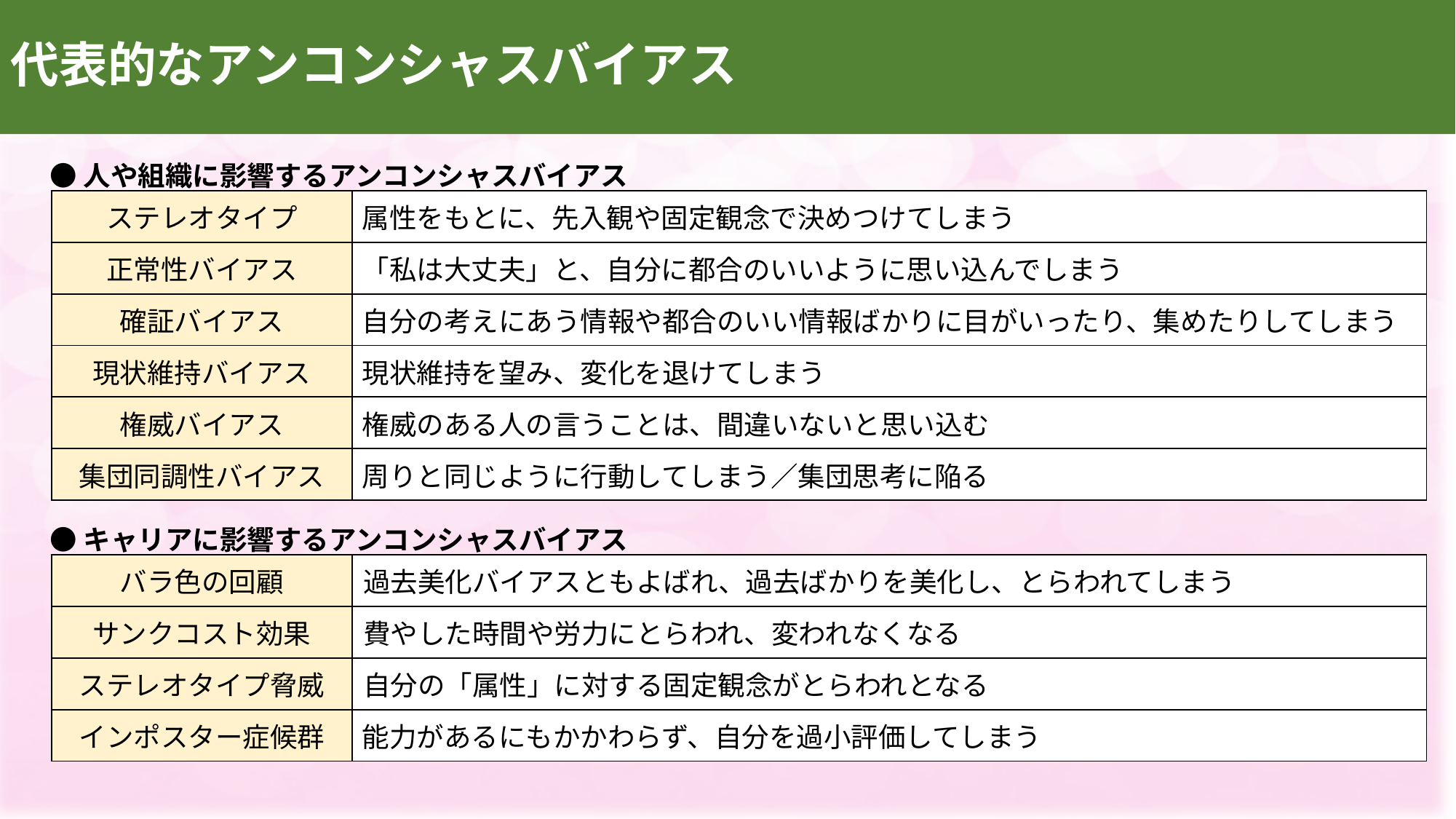

代表的なアンコンシャスバイアス
●人や組織に影響するアンコンシャスバイアス
| ステレオタイプ | 属性をもとに、先入観や固定観念で決めつけてしまう |
| --- | --- |
| 正常性バイアス | 「私は大丈夫」と、自分に都合のいいように思い込んでしまう |
| 確証バイアス | 自分の考えにあう情報や都合のいい情報ばかりに目がいったり、集めたりしてしまう |
| 現状維持バイアス | 現状維持を望み、変化を退けてしまう |
| 権威バイアス | 権威のある人の言うことは、間違いないと思い込む |
| 集団同調性バイアス | 周りと同じように行動してしまう／集団思考に陥る |
●キャリアに影響するアンコンシャスバイアス
| バラ色の回顧 | 過去美化バイアスともよばれ、過去ばかりを美化し、とらわれてしまう |
| --- | --- |
| サンクコスト効果 | 費やした時間や労力にとらわれ、変われなくなる |
| ステレオタイプ脅威 | 自分の「属性」に対する固定観念がとらわれとなる |
| インポスター症候群 | 能力があるにもかかわらず、自分を過小評価してしまう |